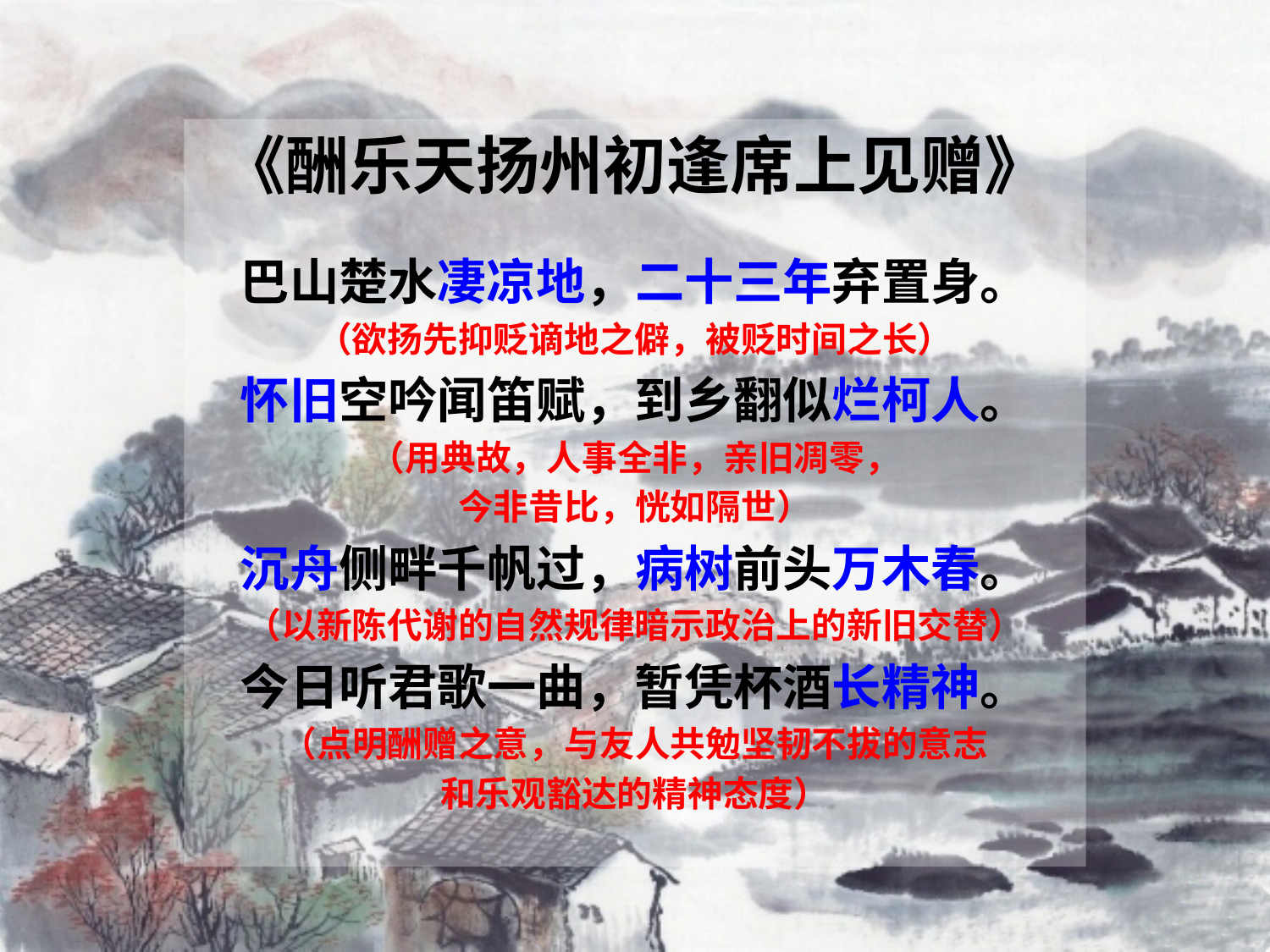

《酬乐天扬州初逢席上见赠》

巴山楚水凄凉地，二十三年弃置身。
（欲扬先抑贬谪地之僻，被贬时间之长）
怀旧空吟闻笛赋，到乡翻似烂柯人。
（用典故，人事全非，亲旧凋零，
今非昔比，恍如隔世）
沉舟侧畔千帆过，病树前头万木春。
（以新陈代谢的自然规律暗示政治上的新旧交替）
今日听君歌一曲，暂凭杯酒长精神。
（点明酬赠之意，与友人共勉坚韧不拔的意志
和乐观豁达的精神态度）